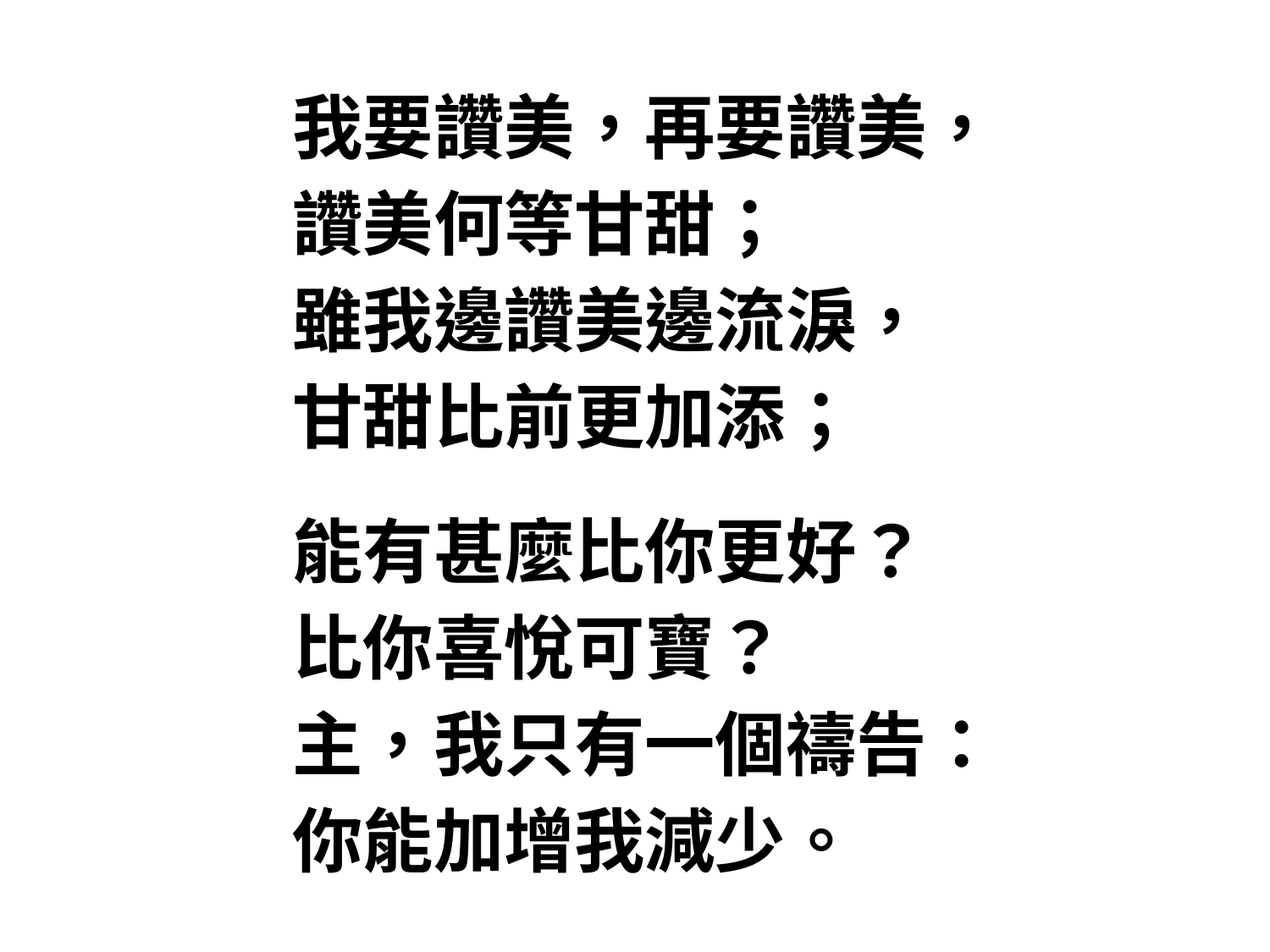

我要讚美，再要讚美，
讚美何等甘甜；
雖我邊讚美邊流淚，
甘甜比前更加添；

能有甚麼比你更好？
比你喜悅可寶？
主，我只有一個禱告：
你能加增我減少。